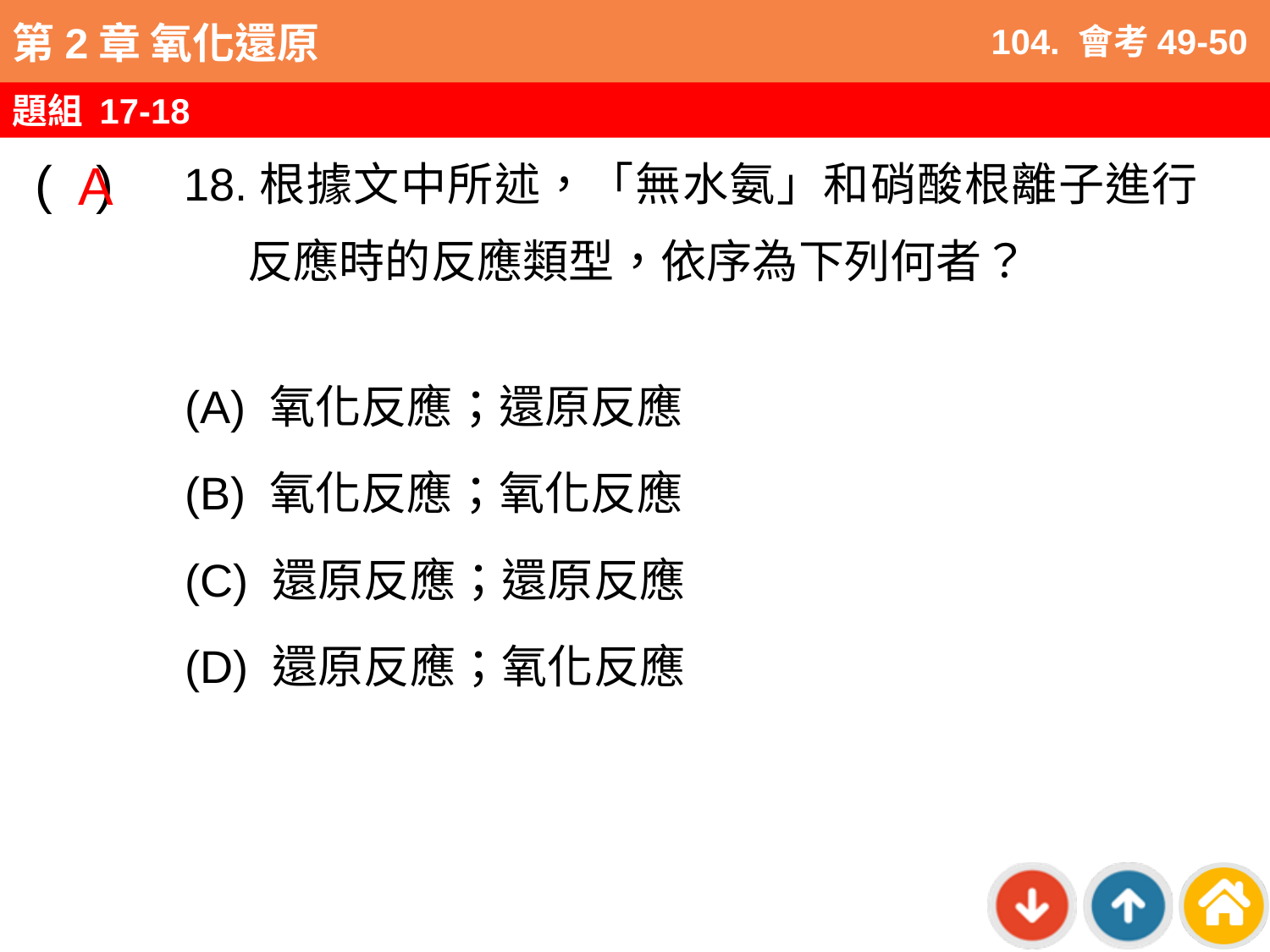

104. 會考49-50
題組 17-18
A
18.根據文中所述，「無水氨」和硝酸根離子進行反應時的反應類型，依序為下列何者？
(   )
(A) 氧化反應；還原反應
(B) 氧化反應；氧化反應
(C) 還原反應；還原反應
(D) 還原反應；氧化反應